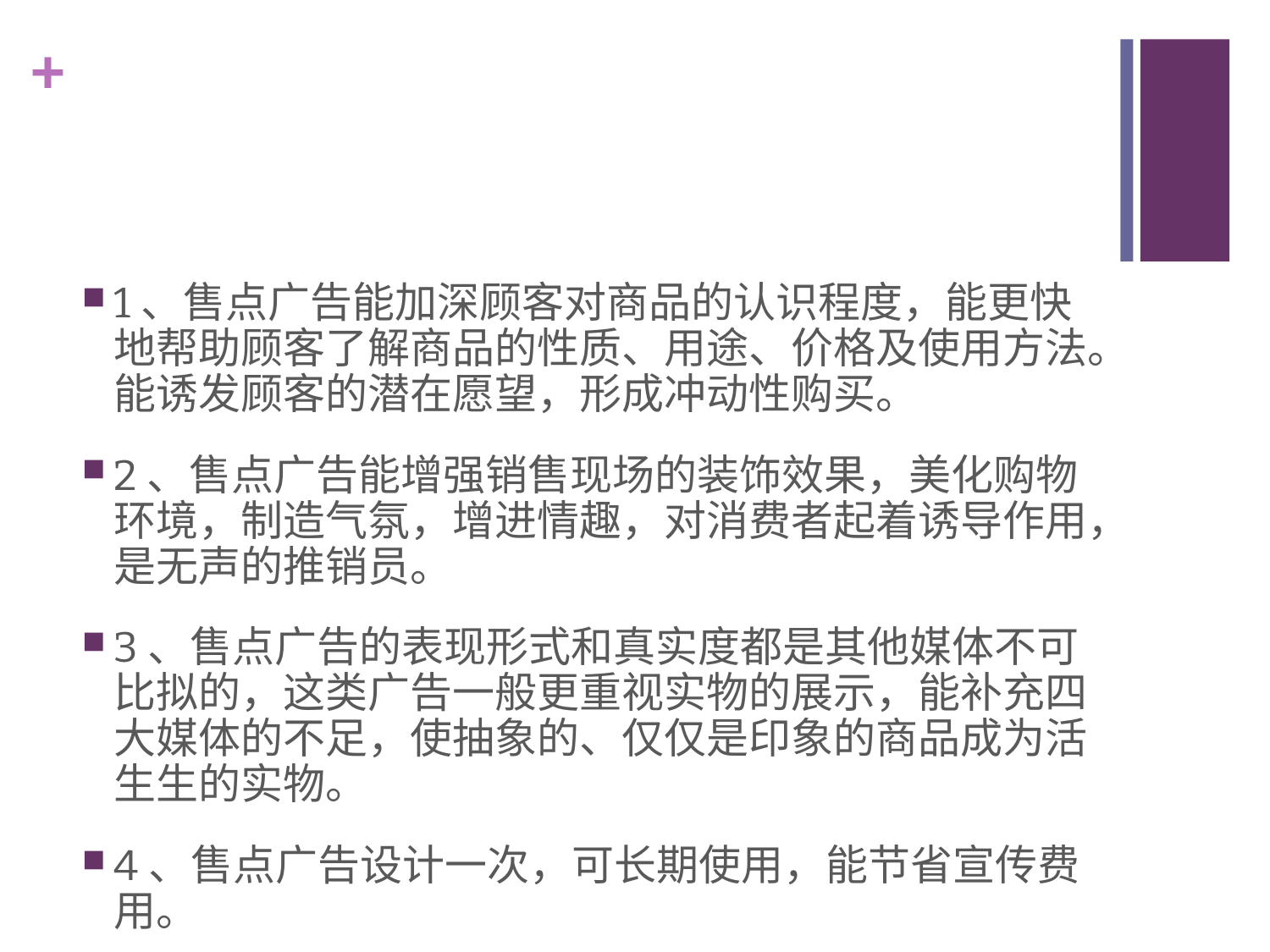

#
1、售点广告能加深顾客对商品的认识程度，能更快地帮助顾客了解商品的性质、用途、价格及使用方法。能诱发顾客的潜在愿望，形成冲动性购买。
2、售点广告能增强销售现场的装饰效果，美化购物环境，制造气氛，增进情趣，对消费者起着诱导作用，是无声的推销员。
3、售点广告的表现形式和真实度都是其他媒体不可比拟的，这类广告一般更重视实物的展示，能补充四大媒体的不足，使抽象的、仅仅是印象的商品成为活生生的实物。
4、售点广告设计一次，可长期使用，能节省宣传费用。